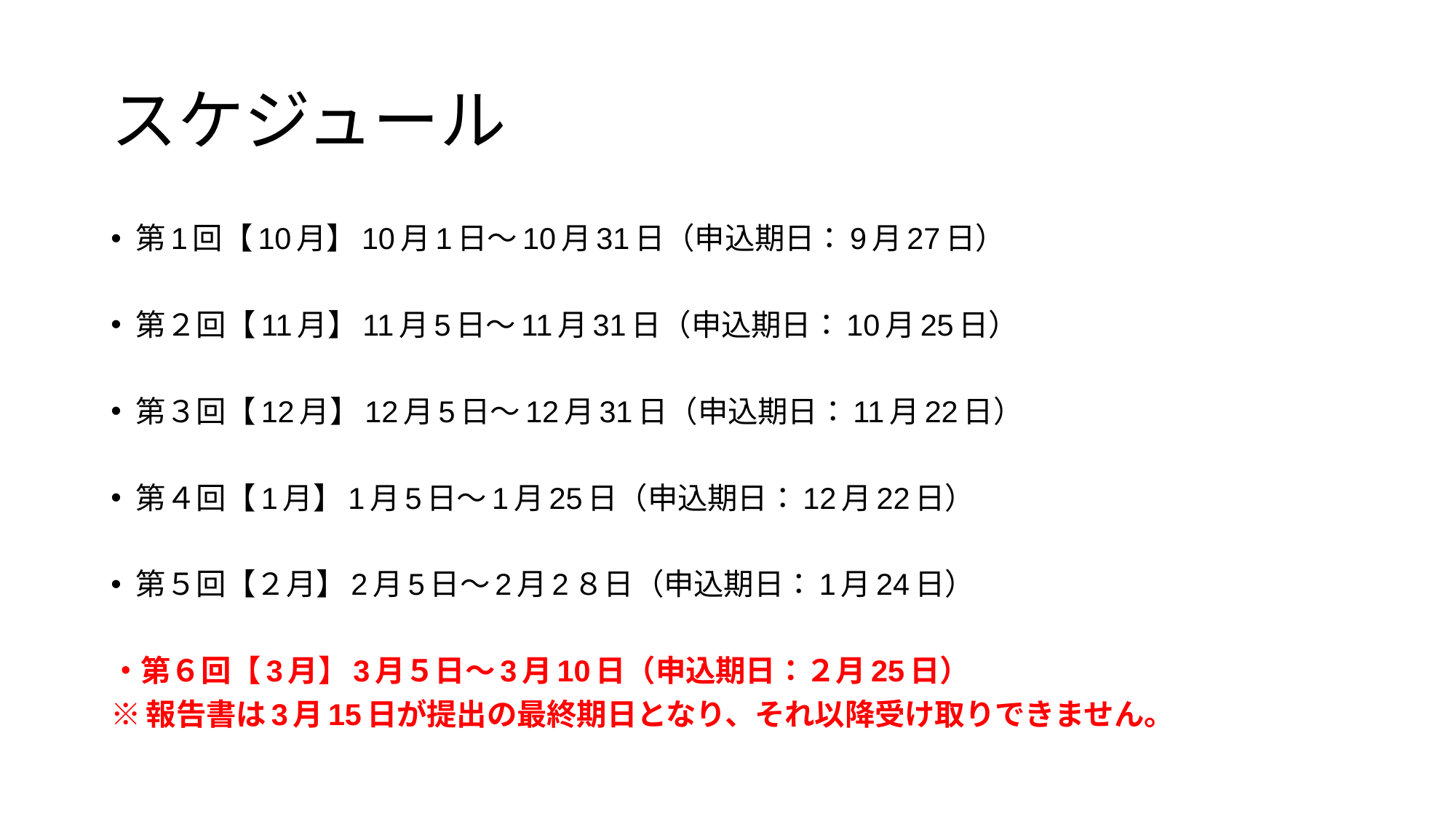

# スケジュール
第1回【10月】10月1日～10月31日（申込期日：9月27日）

第２回【11月】11月5日～11月31日（申込期日：10月25日）

第３回【12月】12月5日～12月31日（申込期日：11月22日）

第４回【1月】1月5日～1月25日（申込期日：12月22日）

第５回【２月】2月5日～2月2８日（申込期日：1月24日）

・第６回【3月】3月５日～3月10日（申込期日：２月25日）
※報告書は3月15日が提出の最終期日となり、それ以降受け取りできません。